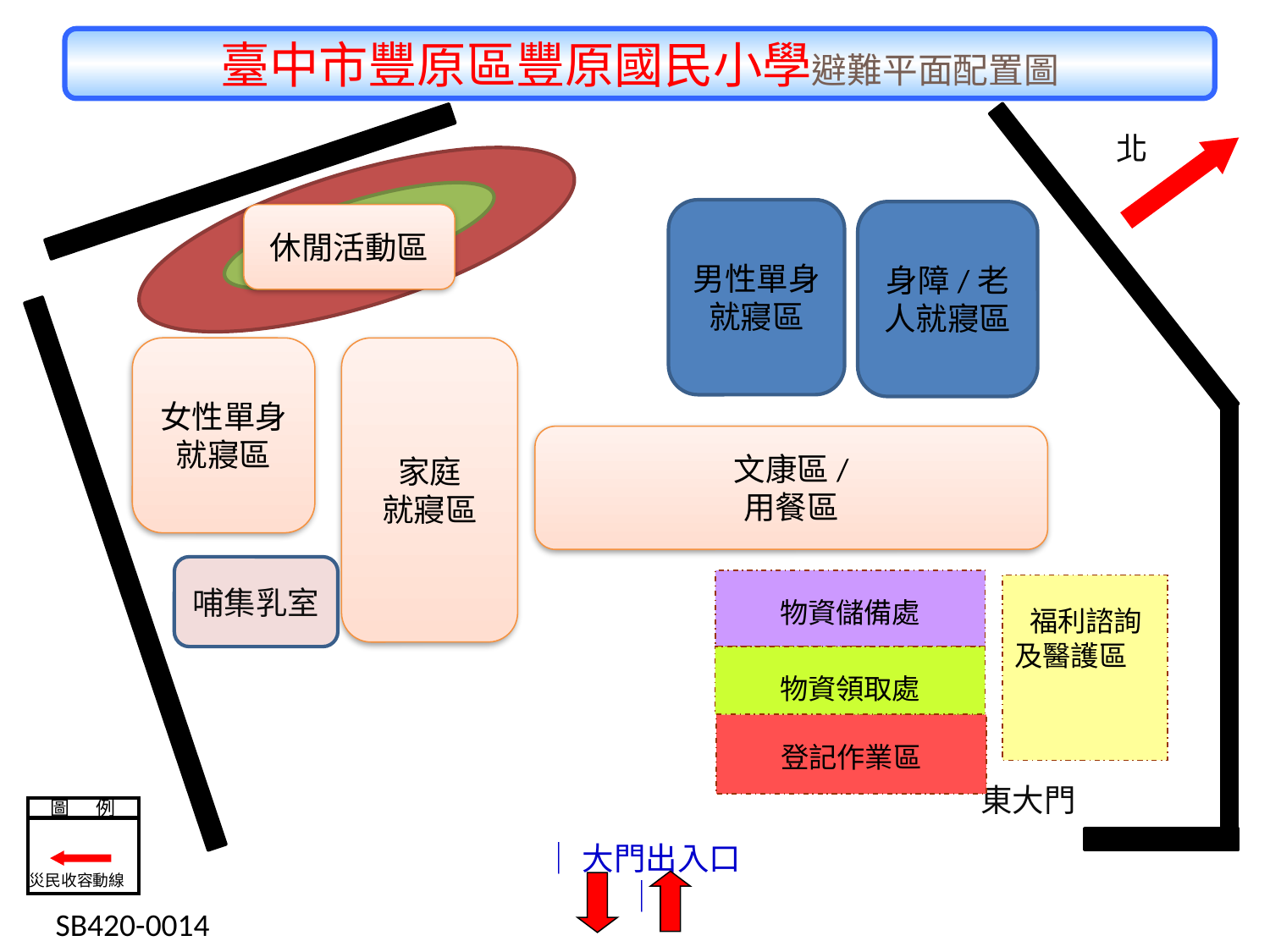

臺中市豐原區豐原國民小學避難平面配置圖

北

男性單身就寢區

身障/老人就寢區
休閒活動區

女性單身
就寢區
家庭
就寢區

文康區/
用餐區
哺集乳室
物資儲備處
 福利諮詢及醫護區
物資領取處
登記作業區

東大門
圖      例

災民收容動線
│大門出入口│

 SB420-0014